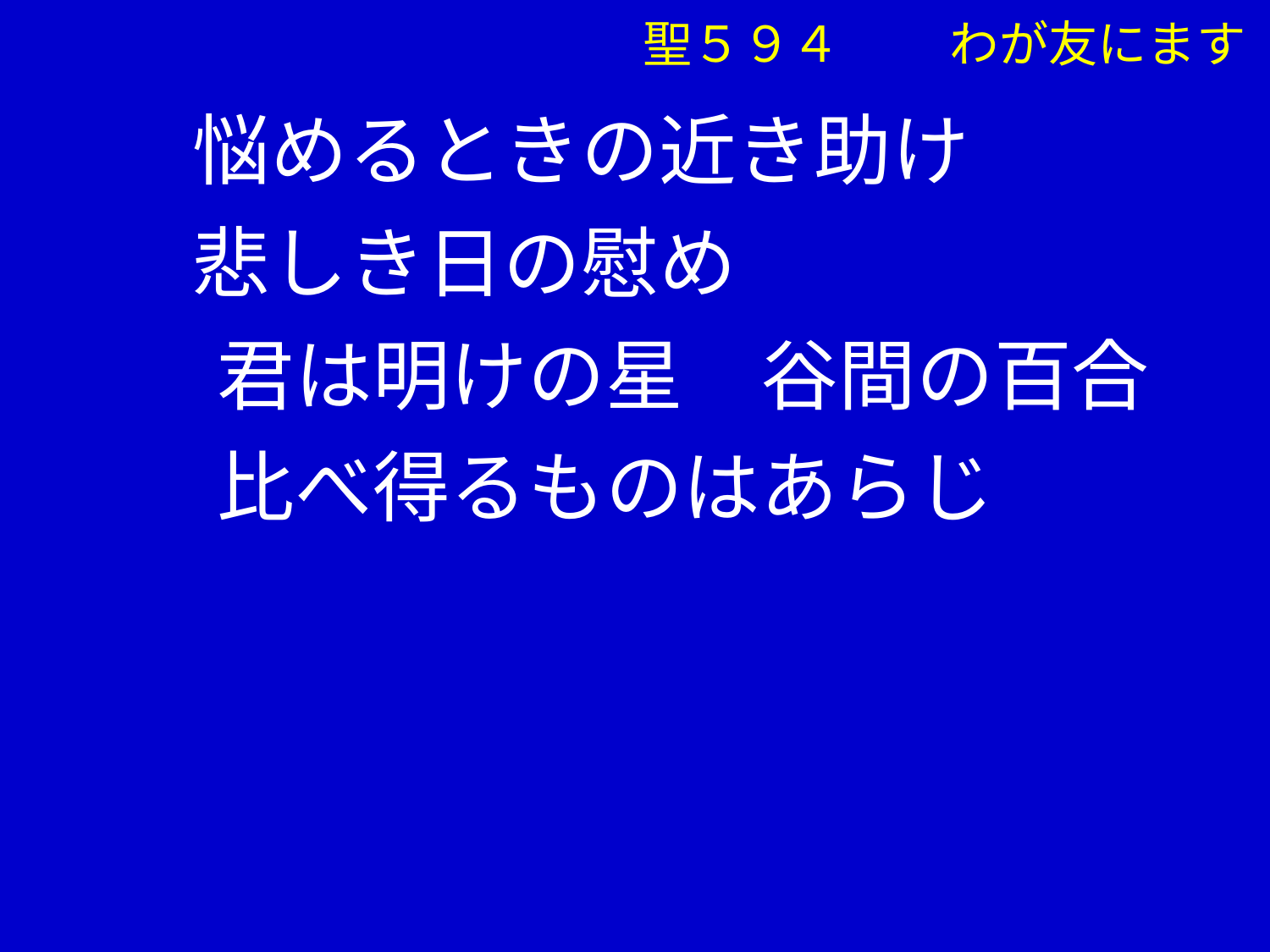

悩めるときの近き助け
    悲しき日の慰め
　  君は明けの星　谷間の百合
　  比べ得るものはあらじ

聖５９４　　 わが友にます